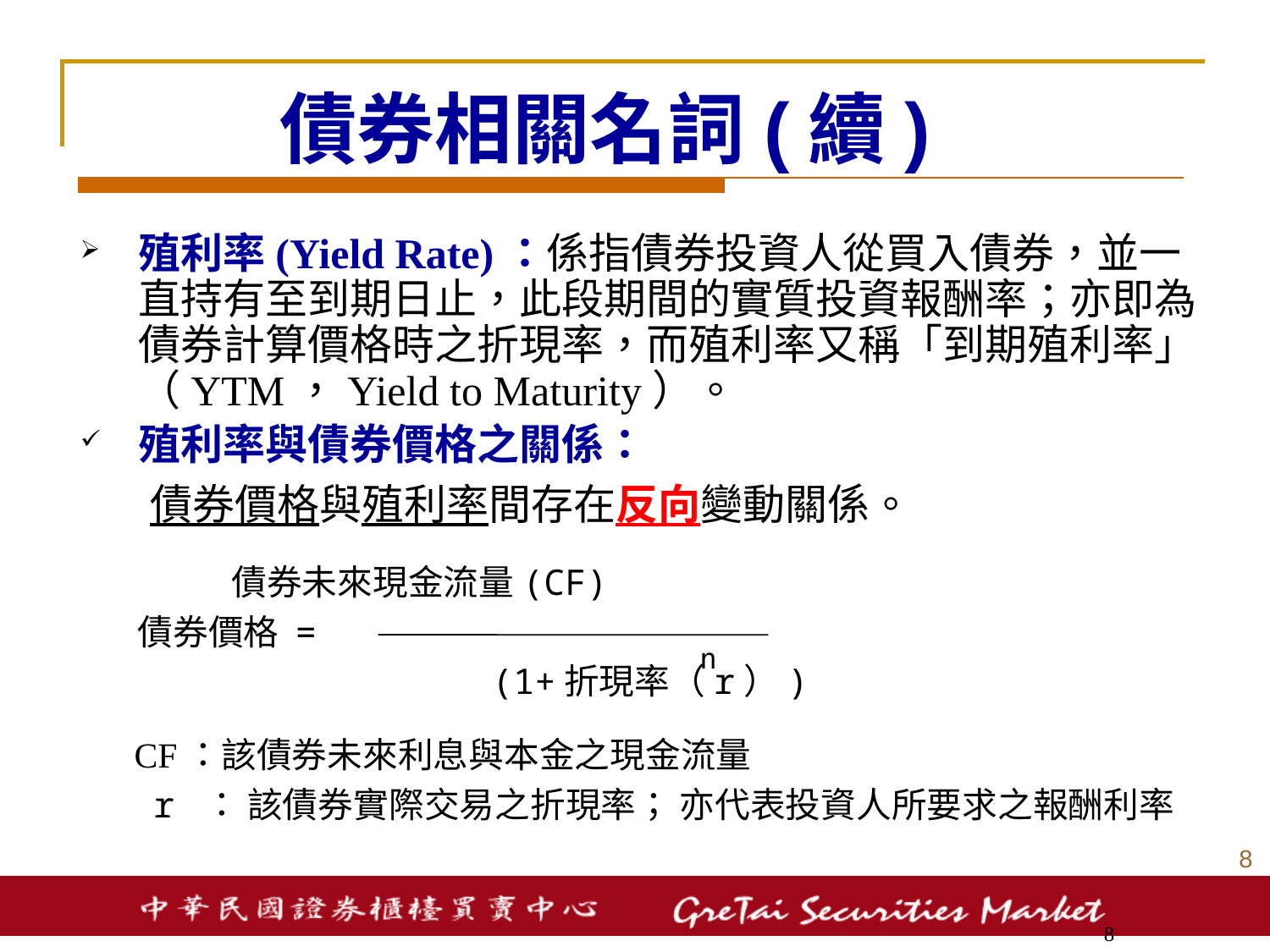

# 債券相關名詞(續)

殖利率(Yield Rate)：係指債券投資人從買入債券，並一直持有至到期日止，此段期間的實質投資報酬率；亦即為債券計算價格時之折現率，而殖利率又稱「到期殖利率」（YTM，Yield to Maturity）。
殖利率與債券價格之關係：
   債券價格與殖利率間存在反向變動關係。

                 債券未來現金流量(CF)
     債券價格 =
                   (1+折現率（r）)

     CF：該債券未來利息與本金之現金流量
   r ： 該債券實際交易之折現率； 亦代表投資人所要求之報酬利率

n
8
8